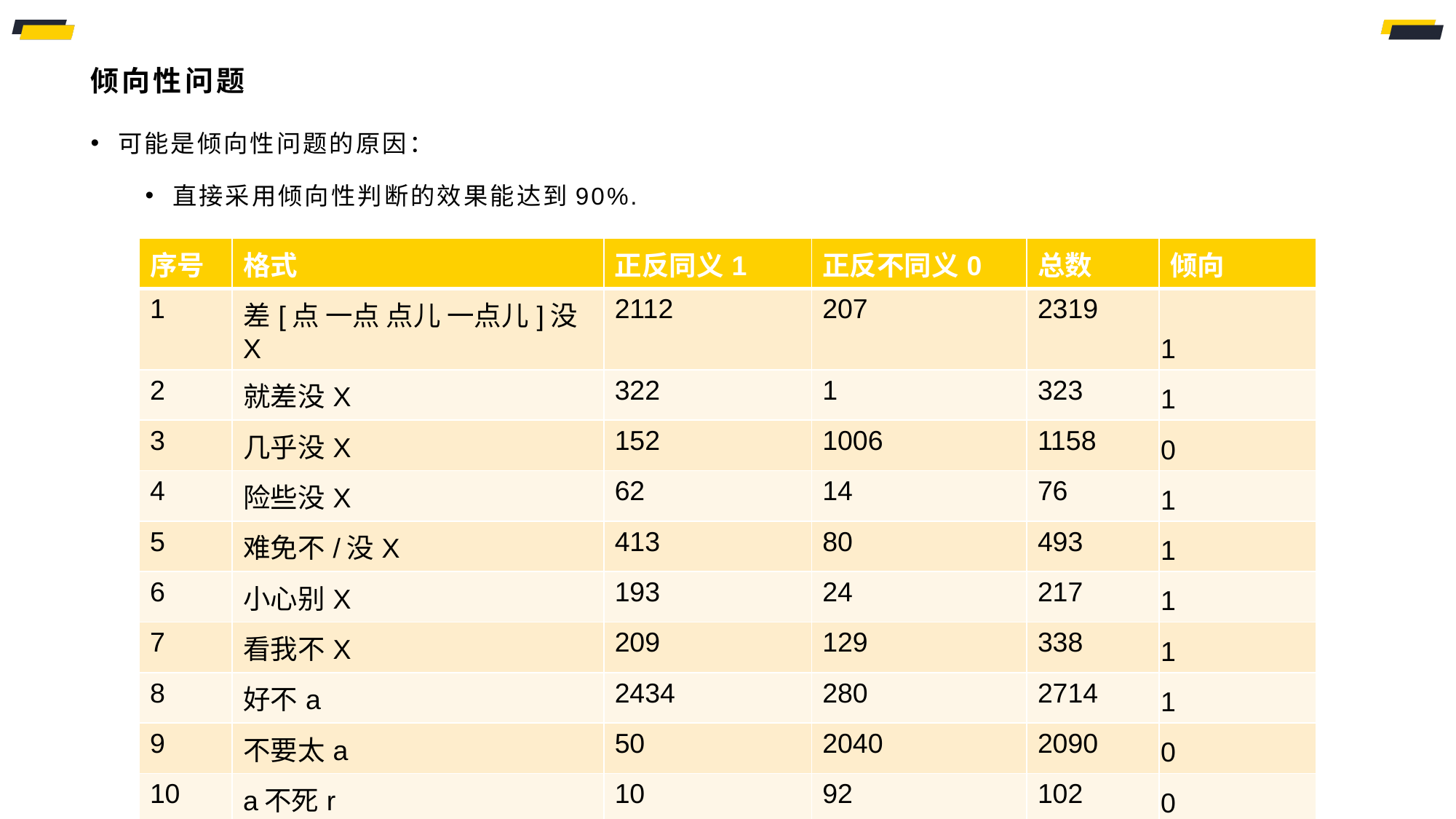

# 倾向性问题
可能是倾向性问题的原因：
直接采用倾向性判断的效果能达到90%.

| 序号 | 格式 | 正反同义1 | 正反不同义0 | 总数 | 倾向 |
| --- | --- | --- | --- | --- | --- |
| 1 | 差[点 一点 点儿 一点儿]没X | 2112 | 207 | 2319 | 1 |
| 2 | 就差没X | 322 | 1 | 323 | 1 |
| 3 | 几乎没X | 152 | 1006 | 1158 | 0 |
| 4 | 险些没X | 62 | 14 | 76 | 1 |
| 5 | 难免不/没X | 413 | 80 | 493 | 1 |
| 6 | 小心别X | 193 | 24 | 217 | 1 |
| 7 | 看我不X | 209 | 129 | 338 | 1 |
| 8 | 好不a | 2434 | 280 | 2714 | 1 |
| 9 | 不要太a | 50 | 2040 | 2090 | 0 |
| 10 | a不死r | 10 | 92 | 102 | 0 |
|  | 总数 | 5957 | 3873 | 9830 |  |